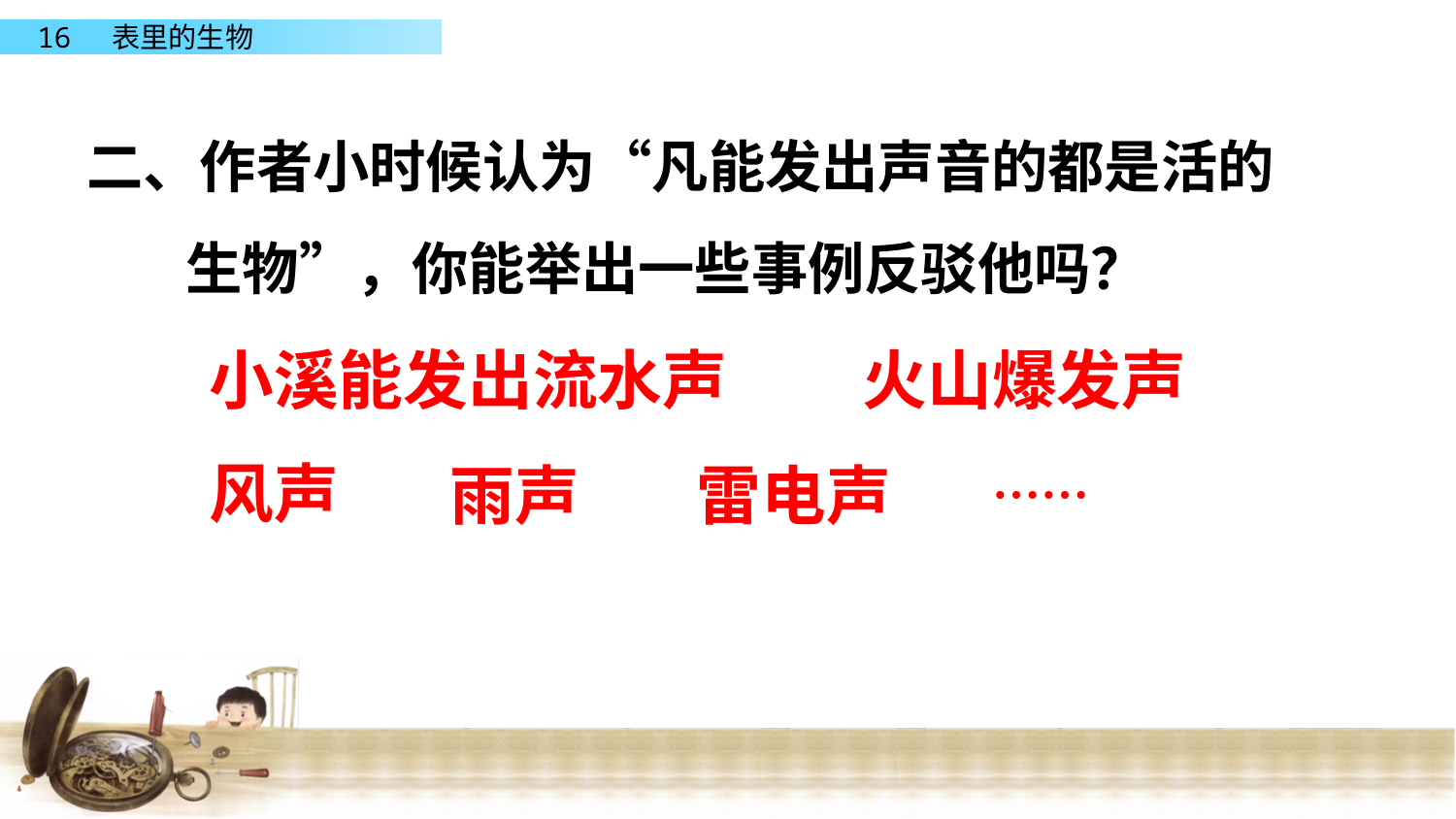

二、作者小时候认为“凡能发出声音的都是活的生物”，你能举出一些事例反驳他吗？
小溪能发出流水声
火山爆发声
风声
雨声
雷电声
……